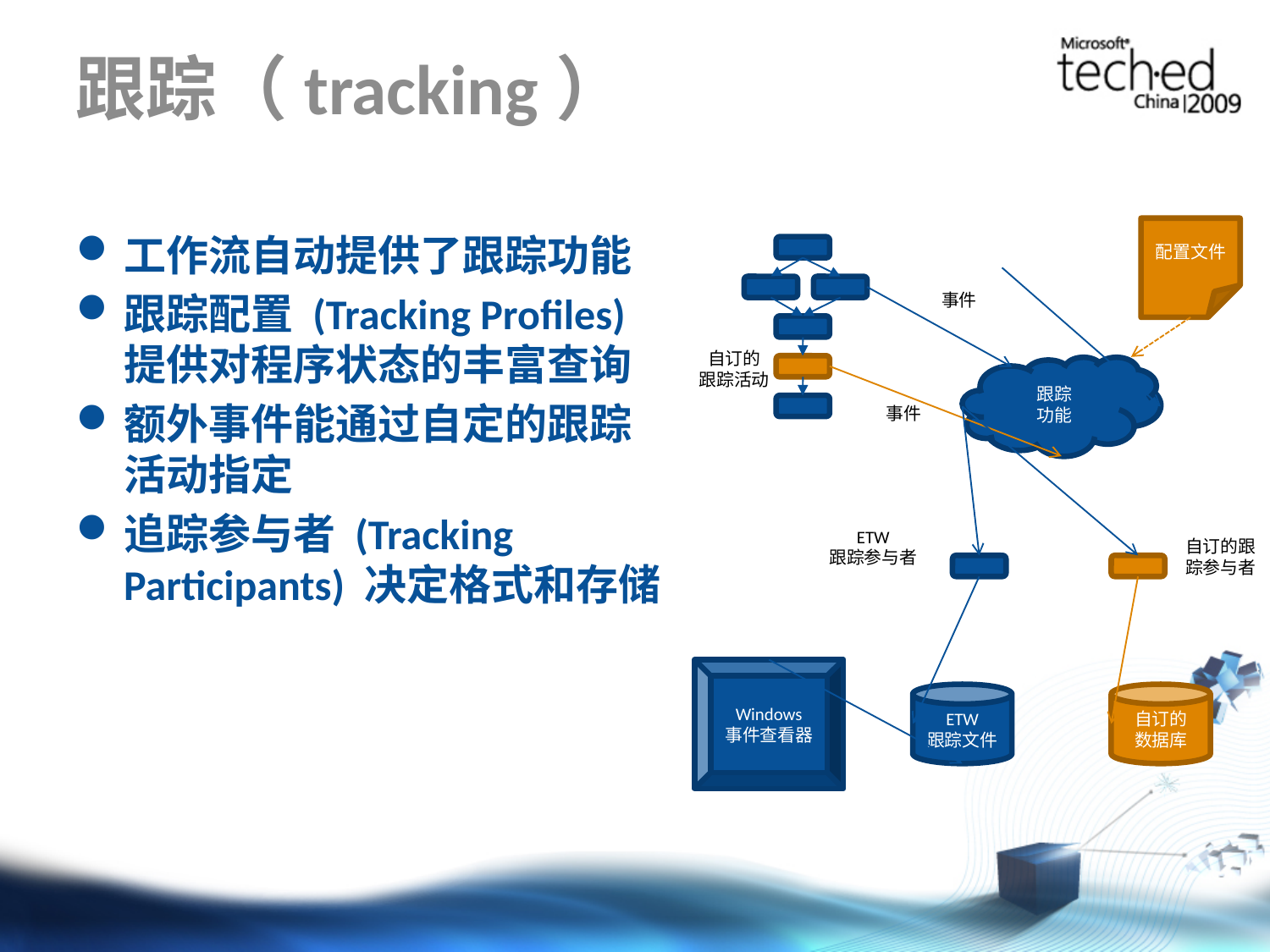

# 跟踪（tracking）
配置文件
工作流自动提供了跟踪功能
跟踪配置 (Tracking Profiles) 提供对程序状态的丰富查询
额外事件能通过自定的跟踪活动指定
追踪参与者 (Tracking Participants) 决定格式和存储

自订的
跟踪活动
事件
跟踪
功能
事件
ETW
跟踪参与者
自订的跟踪参与者

Windows
事件查看器
ETW
跟踪文件
自订的
数据库